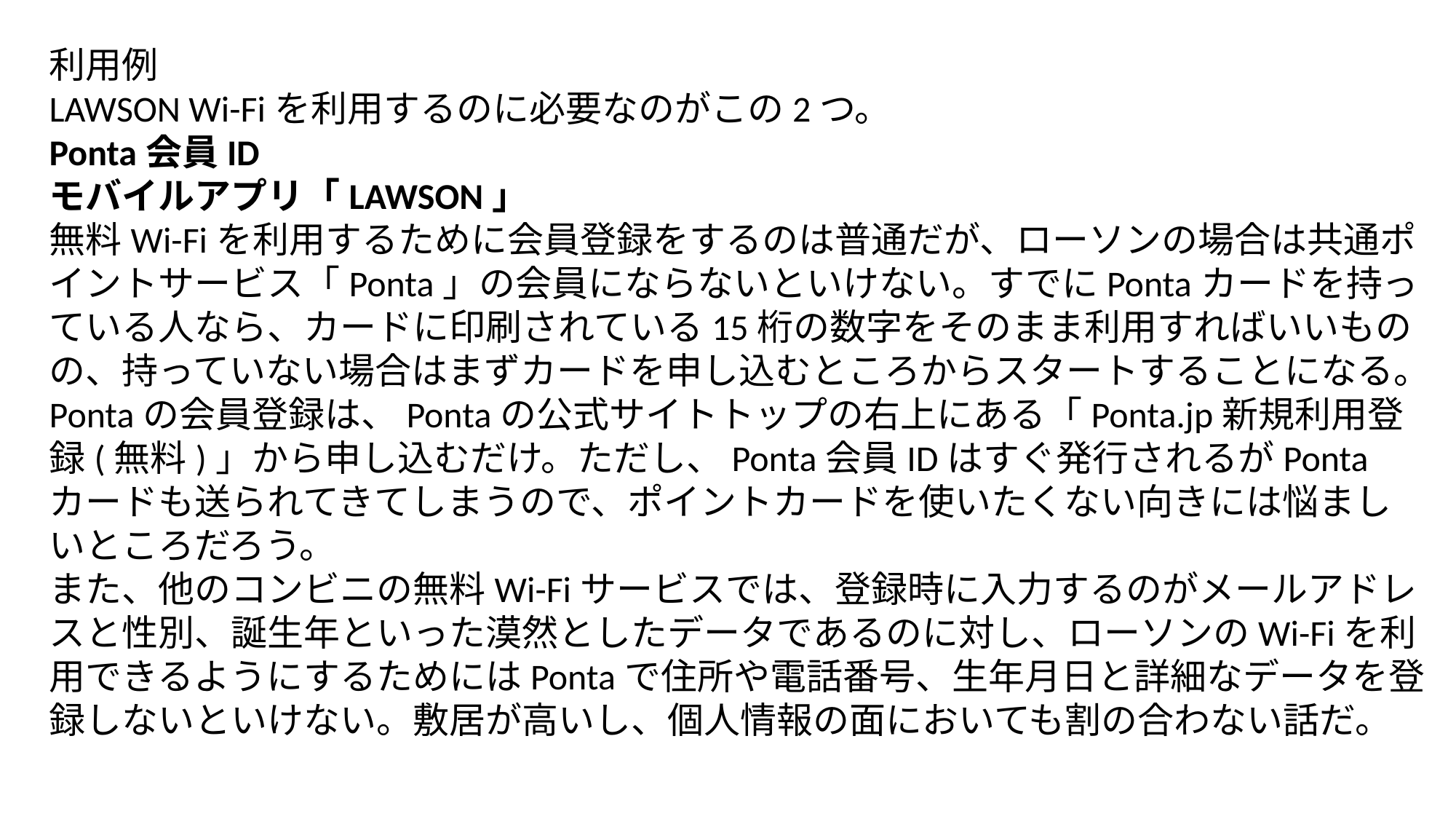

利用例
LAWSON Wi-Fiを利用するのに必要なのがこの2つ。
Ponta会員ID
モバイルアプリ「LAWSON」
無料Wi-Fiを利用するために会員登録をするのは普通だが、ローソンの場合は共通ポイントサービス「Ponta」の会員にならないといけない。すでにPontaカードを持っている人なら、カードに印刷されている15桁の数字をそのまま利用すればいいものの、持っていない場合はまずカードを申し込むところからスタートすることになる。
Pontaの会員登録は、Pontaの公式サイトトップの右上にある「Ponta.jp新規利用登録(無料)」から申し込むだけ。ただし、Ponta会員IDはすぐ発行されるがPontaカードも送られてきてしまうので、ポイントカードを使いたくない向きには悩ましいところだろう。
また、他のコンビニの無料Wi-Fiサービスでは、登録時に入力するのがメールアドレスと性別、誕生年といった漠然としたデータであるのに対し、ローソンのWi-Fiを利用できるようにするためにはPontaで住所や電話番号、生年月日と詳細なデータを登録しないといけない。敷居が高いし、個人情報の面においても割の合わない話だ。